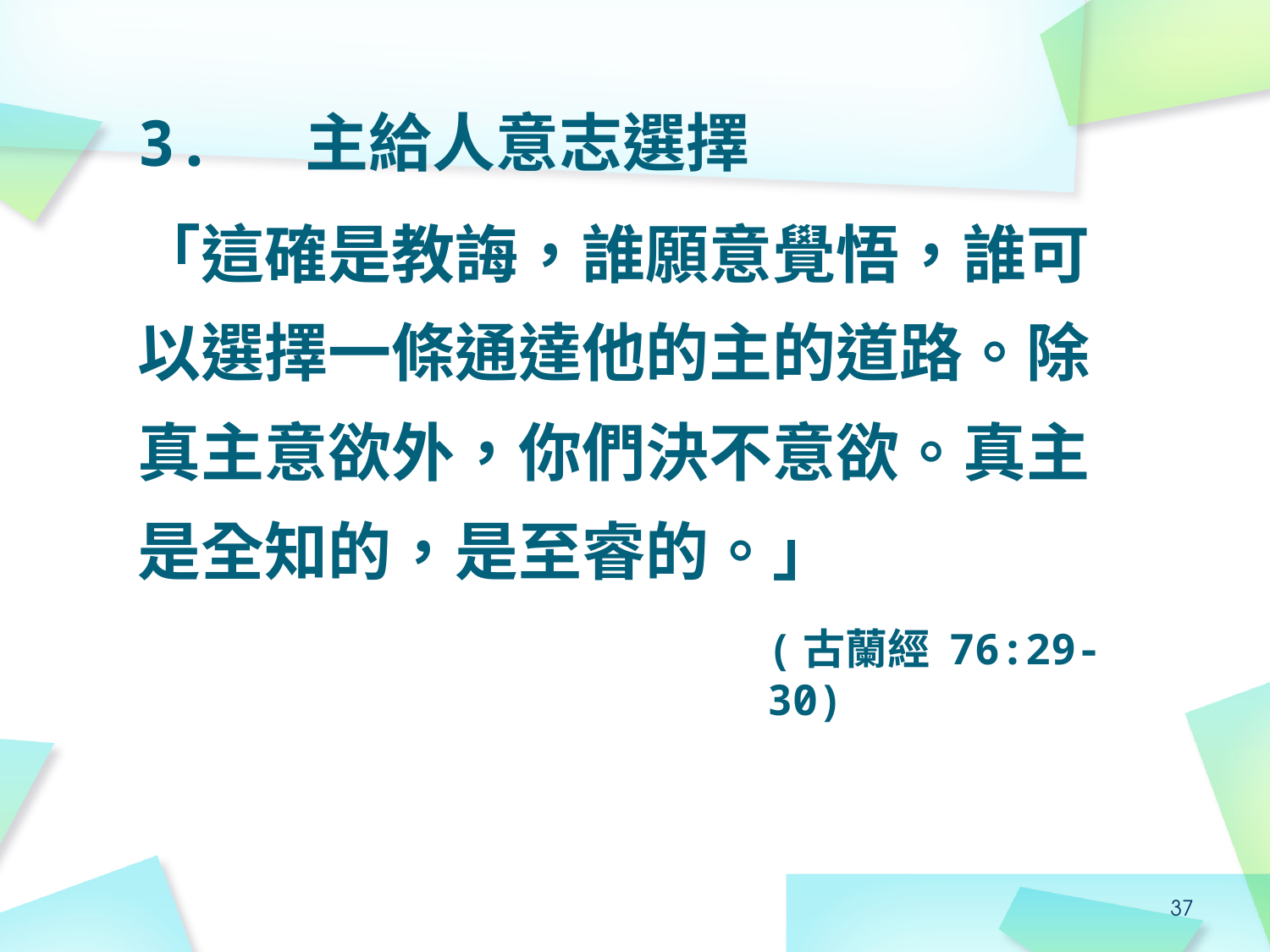

3.  主給人意志選擇
「這確是教誨，誰願意覺悟，誰可以選擇一條通達他的主的道路。除真主意欲外，你們決不意欲。真主是全知的，是至睿的。」

(古蘭經 76:29-30)
37